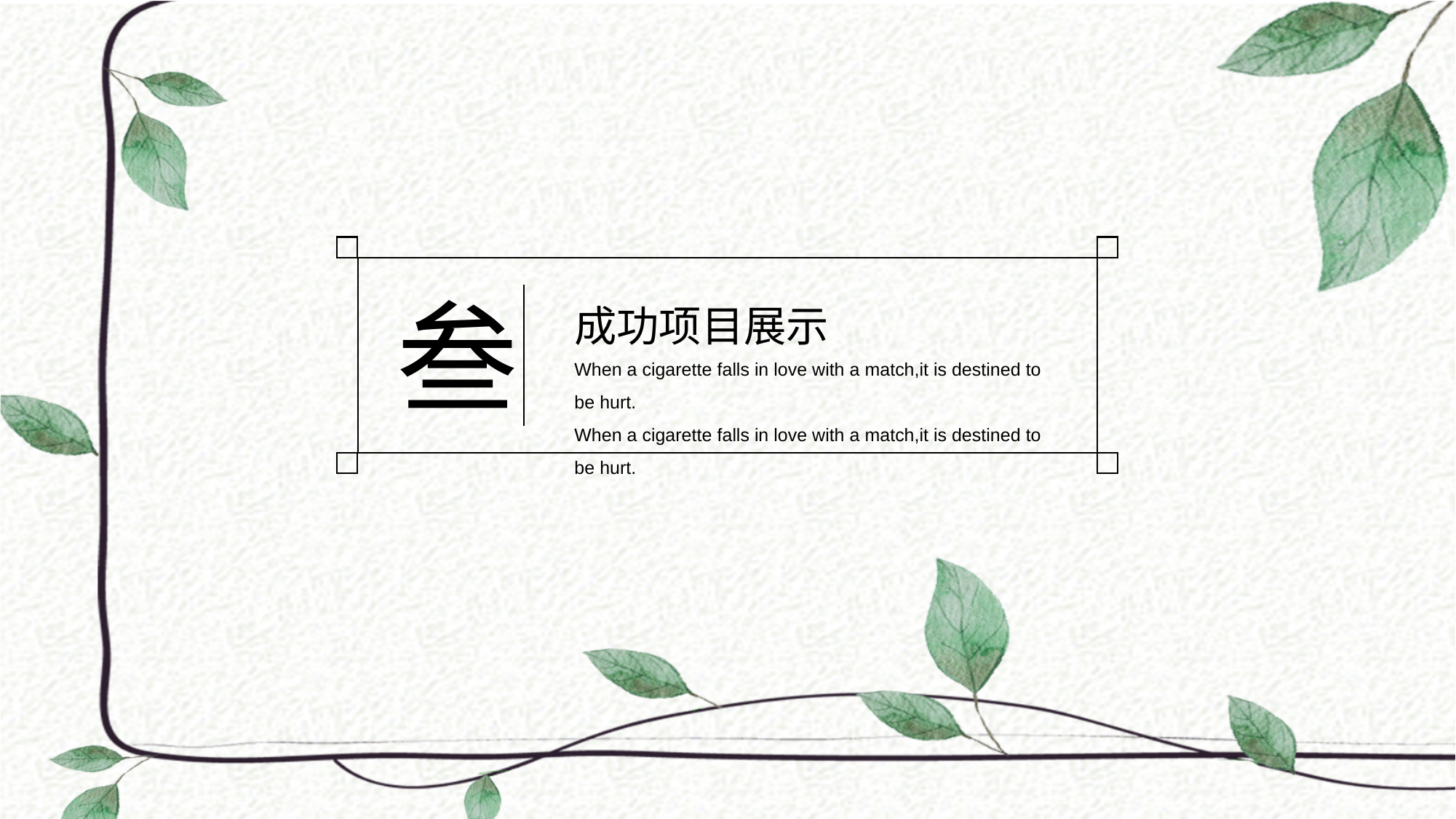

叁
成功项目展示
When a cigarette falls in love with a match,it is destined to be hurt.
When a cigarette falls in love with a match,it is destined to be hurt.